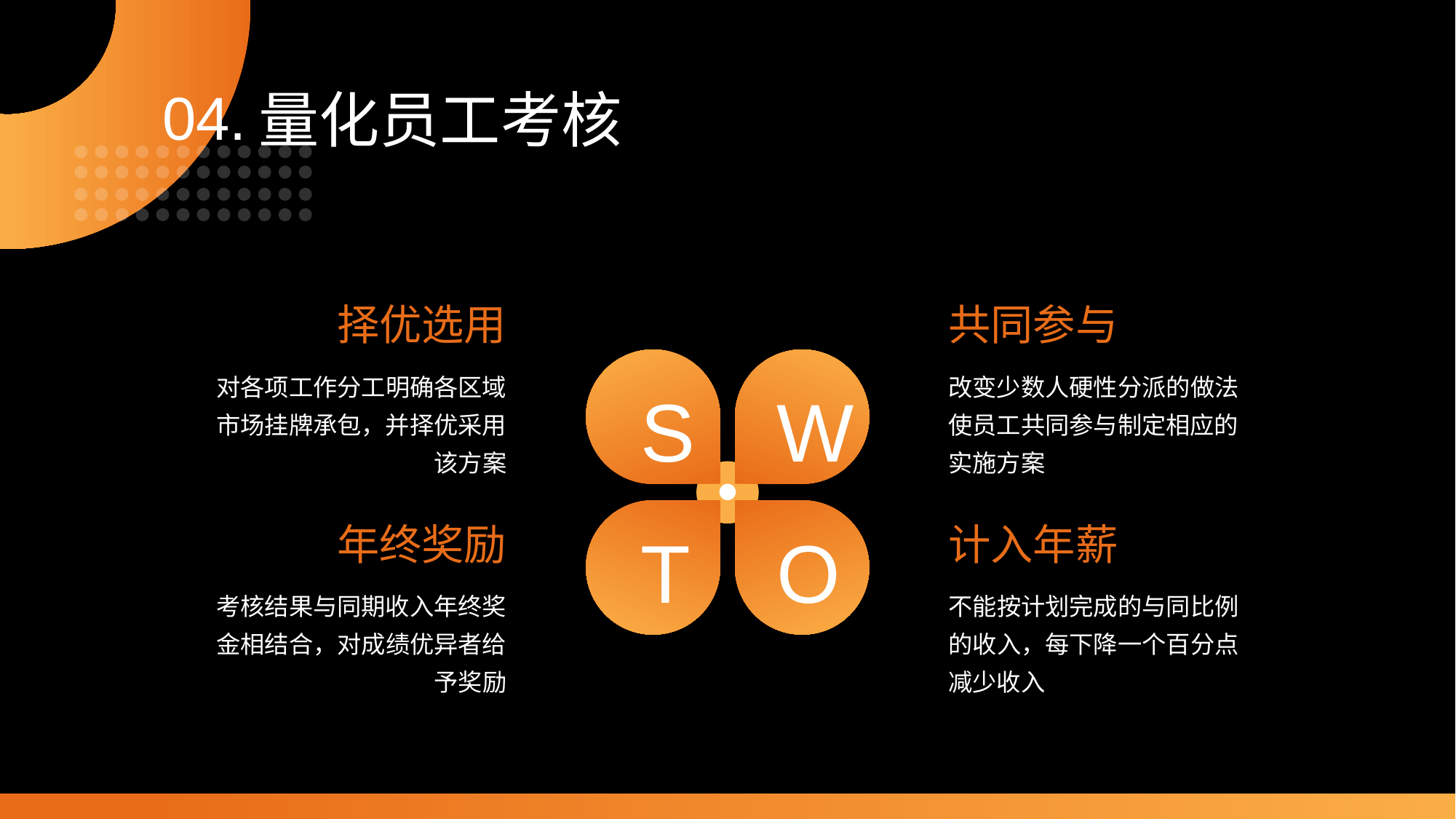

04.
量化员工考核
择优选用
共同参与

S
W
T
O

对各项工作分工明确各区域市场挂牌承包，并择优采用该方案
改变少数人硬性分派的做法使员工共同参与制定相应的实施方案
年终奖励
计入年薪
考核结果与同期收入年终奖金相结合，对成绩优异者给予奖励
不能按计划完成的与同比例的收入，每下降一个百分点减少收入